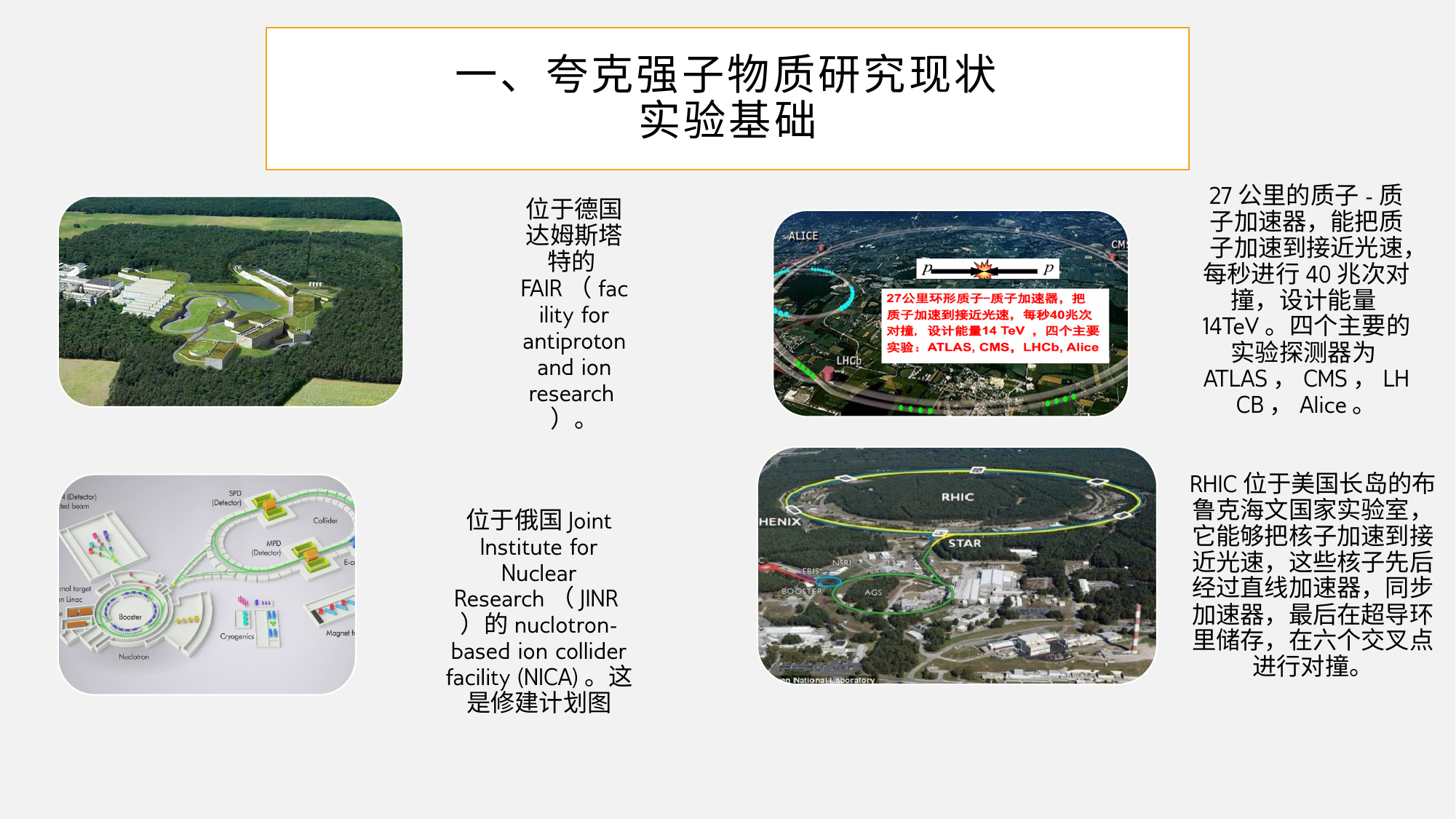

# 一、夸克强子物质研究现状 实验基础
位于德国达姆斯塔特的FAIR（facility for antiproton and ion research）。
27公里的质子-质子加速器，能把质子加速到接近光速，每秒进行40兆次对撞，设计能量14TeV。四个主要的实验探测器为ATLAS，CMS，LHCB，Alice。
位于俄国Joint Institute for Nuclear Research（JINR）的nuclotron-based ion collider facility (NICA)。这是修建计划图
RHIC位于美国长岛的布鲁克海文国家实验室，它能够把核子加速到接近光速，这些核子先后经过直线加速器，同步加速器，最后在超导环里储存，在六个交叉点进行对撞。